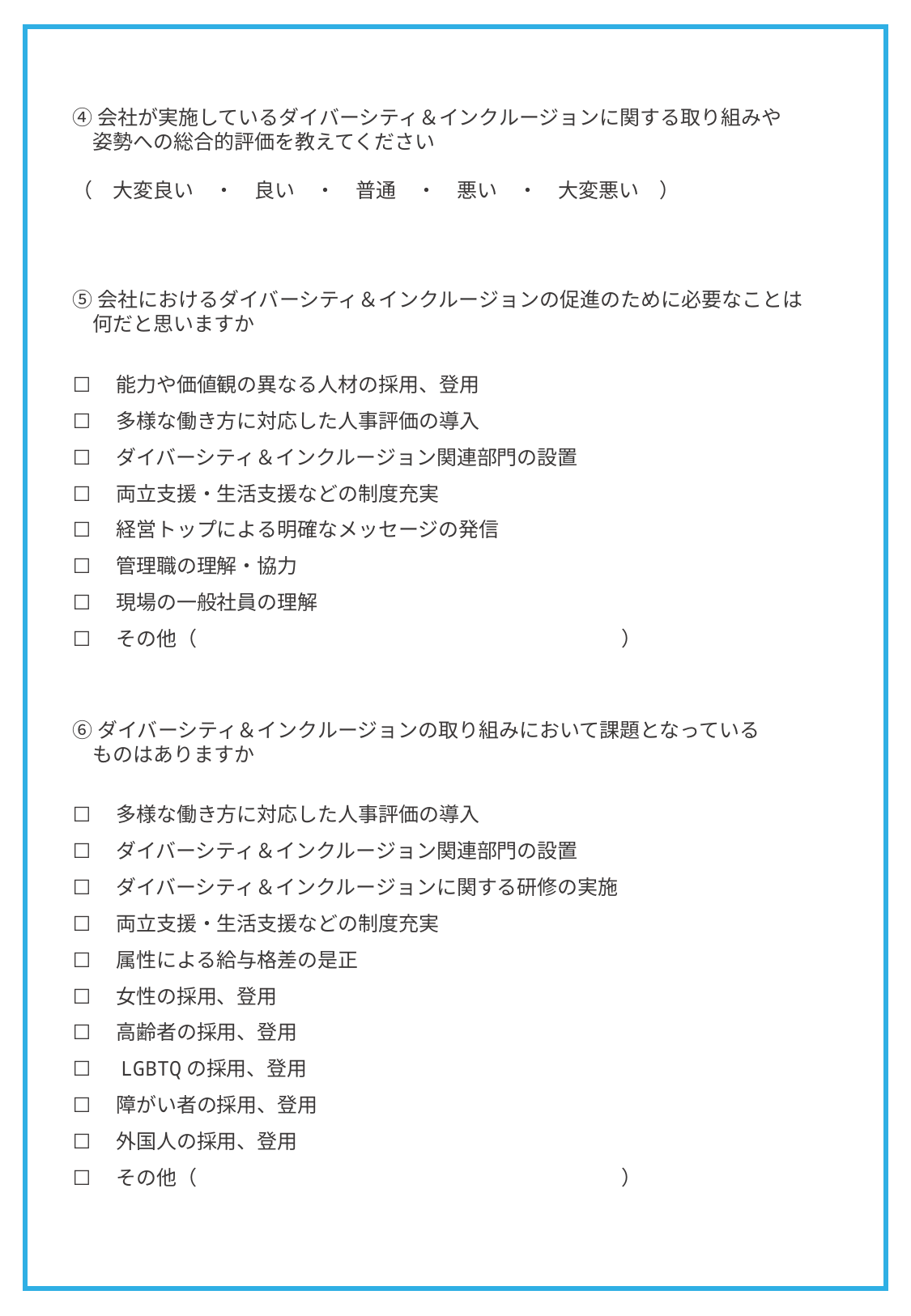

④会社が実施しているダイバーシティ＆インクルージョンに関する取り組みや
　姿勢への総合的評価を教えてください

（　大変良い　・　良い　・　普通　・　悪い　・　大変悪い　）
⑤会社におけるダイバーシティ＆インクルージョンの促進のために必要なことは
　何だと思いますか

☐　能力や価値観の異なる人材の採用、登用
☐　多様な働き方に対応した人事評価の導入
☐　ダイバーシティ＆インクルージョン関連部門の設置
☐　両立支援・生活支援などの制度充実
☐　経営トップによる明確なメッセージの発信
☐　管理職の理解・協力
☐　現場の一般社員の理解
☐　その他（　　　　　　　　　　　　　　　　　　　　　）
⑥ダイバーシティ＆インクルージョンの取り組みにおいて課題となっている
　ものはありますか

☐　多様な働き方に対応した人事評価の導入
☐　ダイバーシティ＆インクルージョン関連部門の設置
☐　ダイバーシティ＆インクルージョンに関する研修の実施
☐　両立支援・生活支援などの制度充実
☐　属性による給与格差の是正
☐　女性の採用、登用
☐　高齢者の採用、登用
☐　LGBTQの採用、登用
☐　障がい者の採用、登用
☐　外国人の採用、登用
☐　その他（　　　　　　　　　　　　　　　　　　　　　）